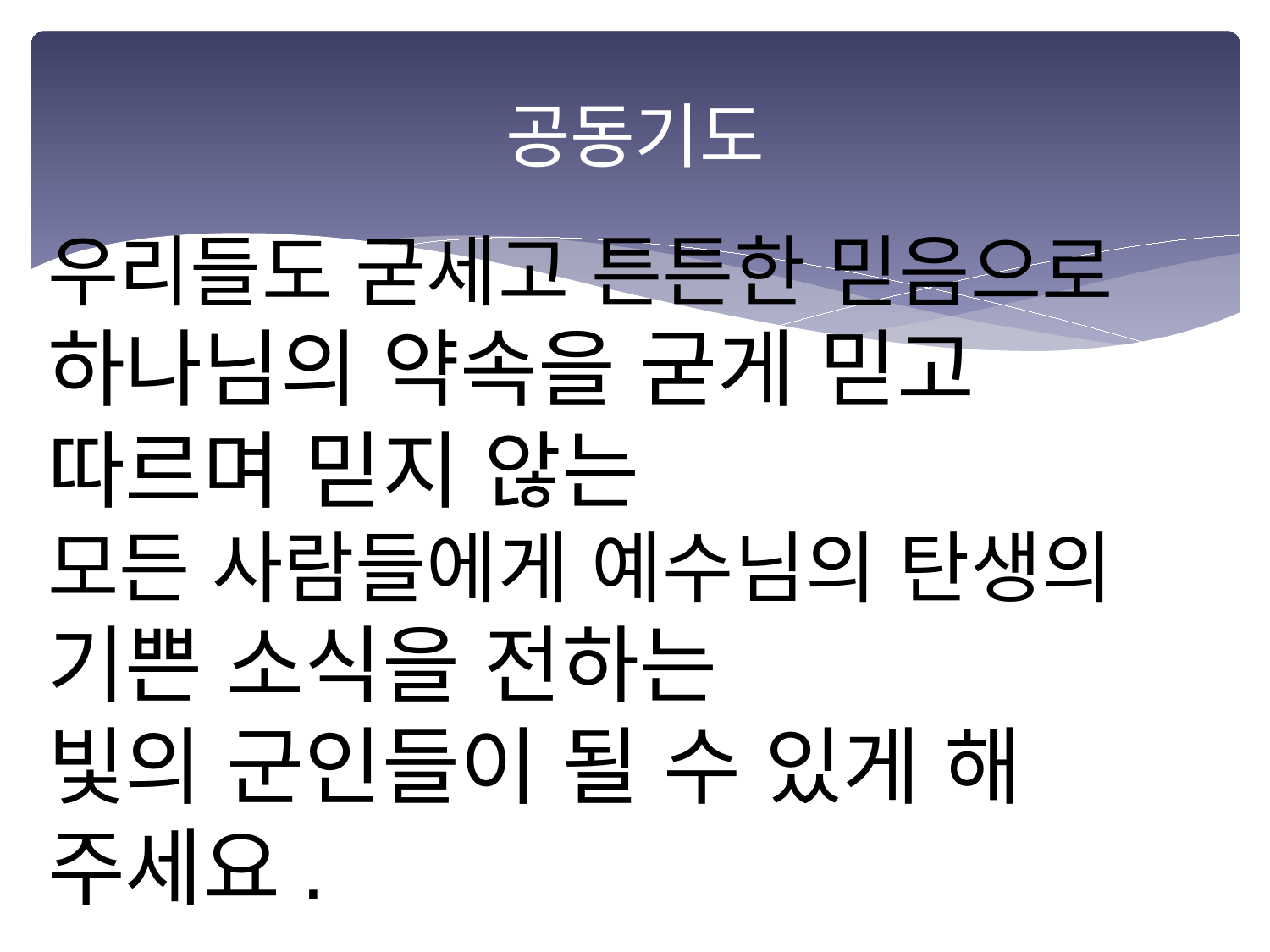

# 공동기도

우리들도 굳세고 튼튼한 믿음으로
하나님의 약속을 굳게 믿고
따르며 믿지 않는
모든 사람들에게 예수님의 탄생의
기쁜 소식을 전하는
빛의 군인들이 될 수 있게 해
주세요.